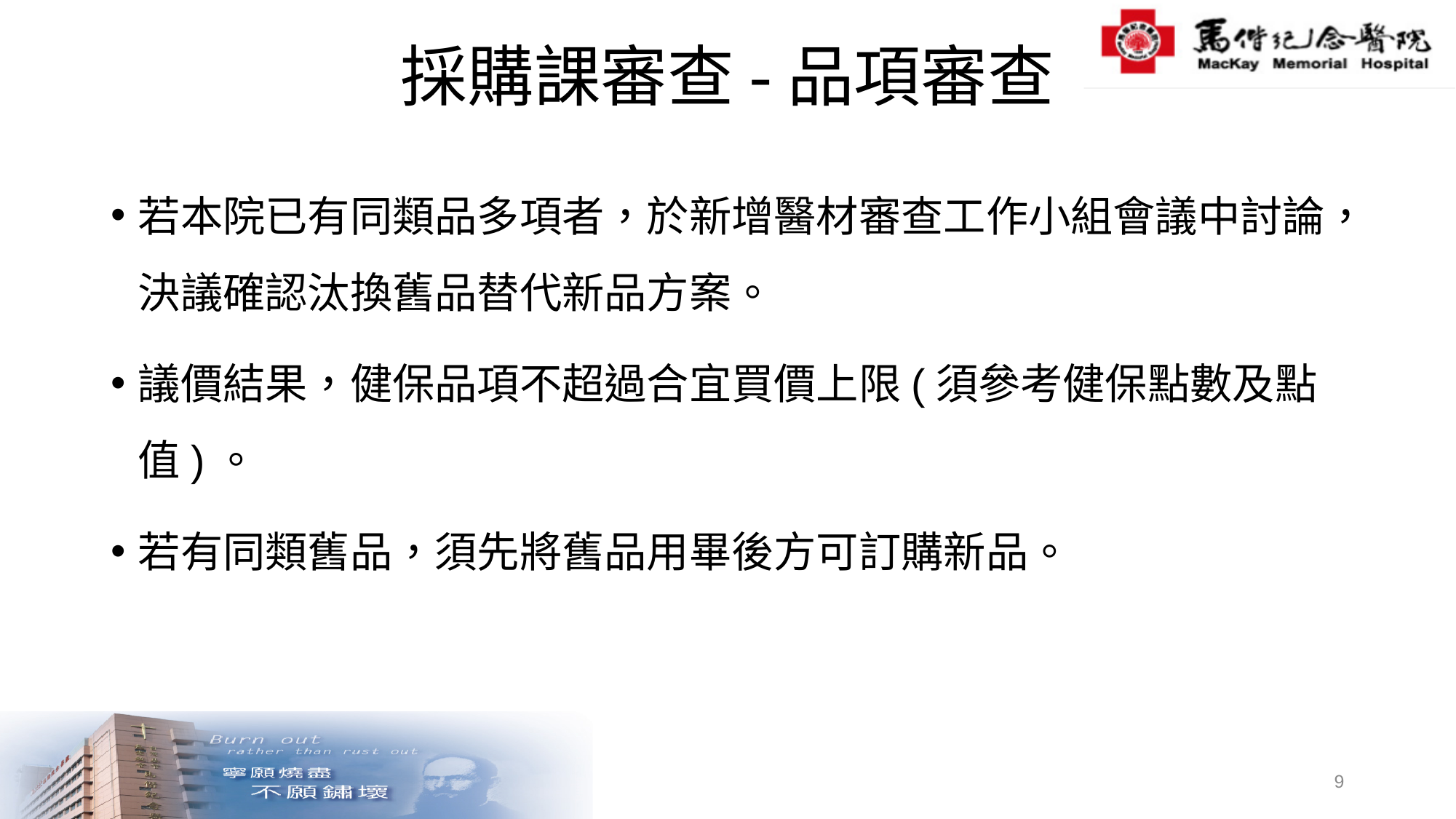

# 採購課審查-品項審查
若本院已有同類品多項者，於新增醫材審查工作小組會議中討論，決議確認汰換舊品替代新品方案。
議價結果，健保品項不超過合宜買價上限(須參考健保點數及點值)。
若有同類舊品，須先將舊品用畢後方可訂購新品。
9